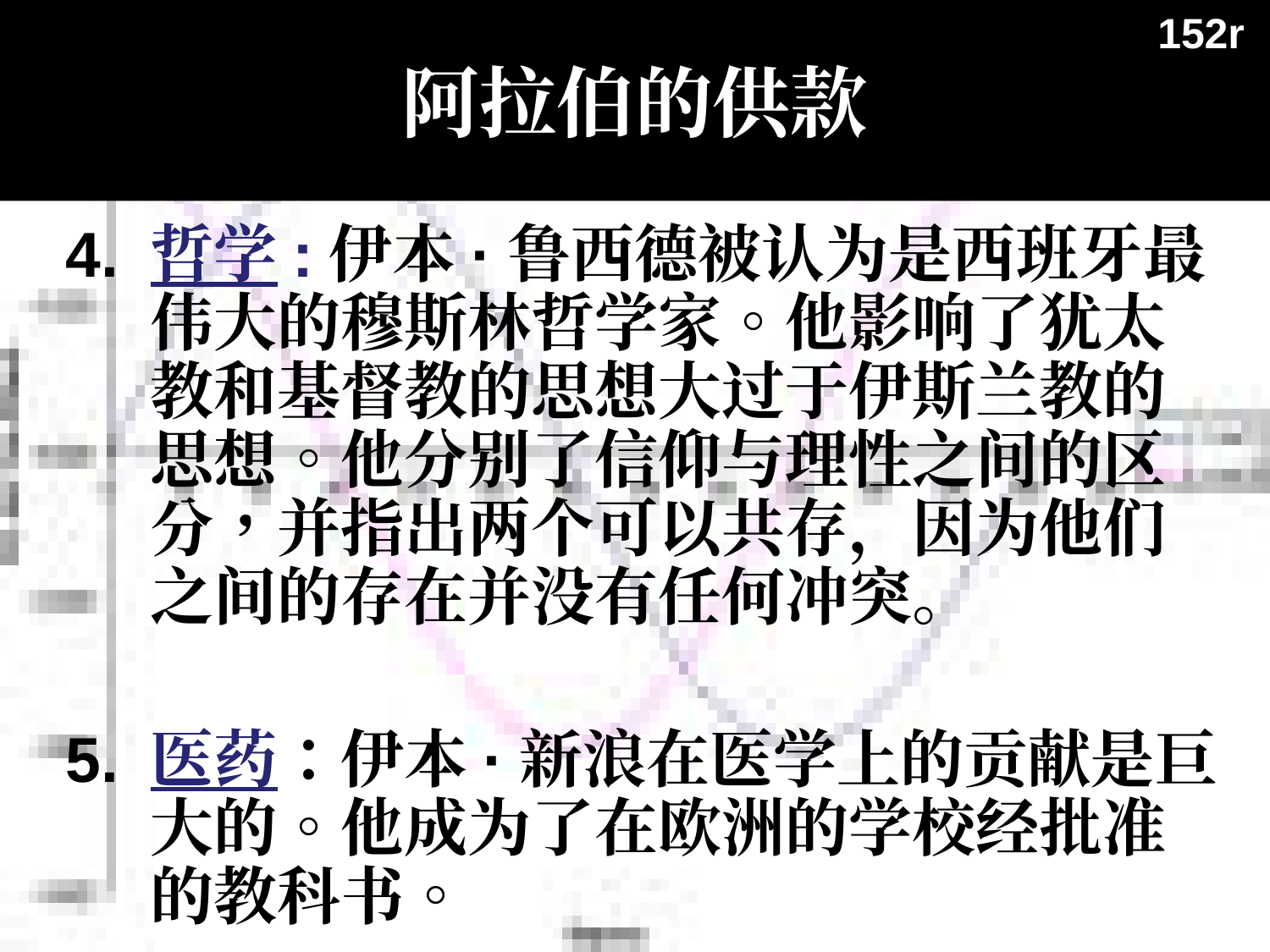

阿拉伯的供款
152r
4.	哲学:伊本·鲁西德被认为是西班牙最伟大的穆斯林哲学家。他影响了犹太教和基督教的思想大过于伊斯兰教的思想。他分别了信仰与理性之间的区分，并指出两个可以共存，因为他们之间的存在并没有任何冲突。

5.	医药：伊本·新浪在医学上的贡献是巨大的。他成为了在欧洲的学校经批准的教科书。